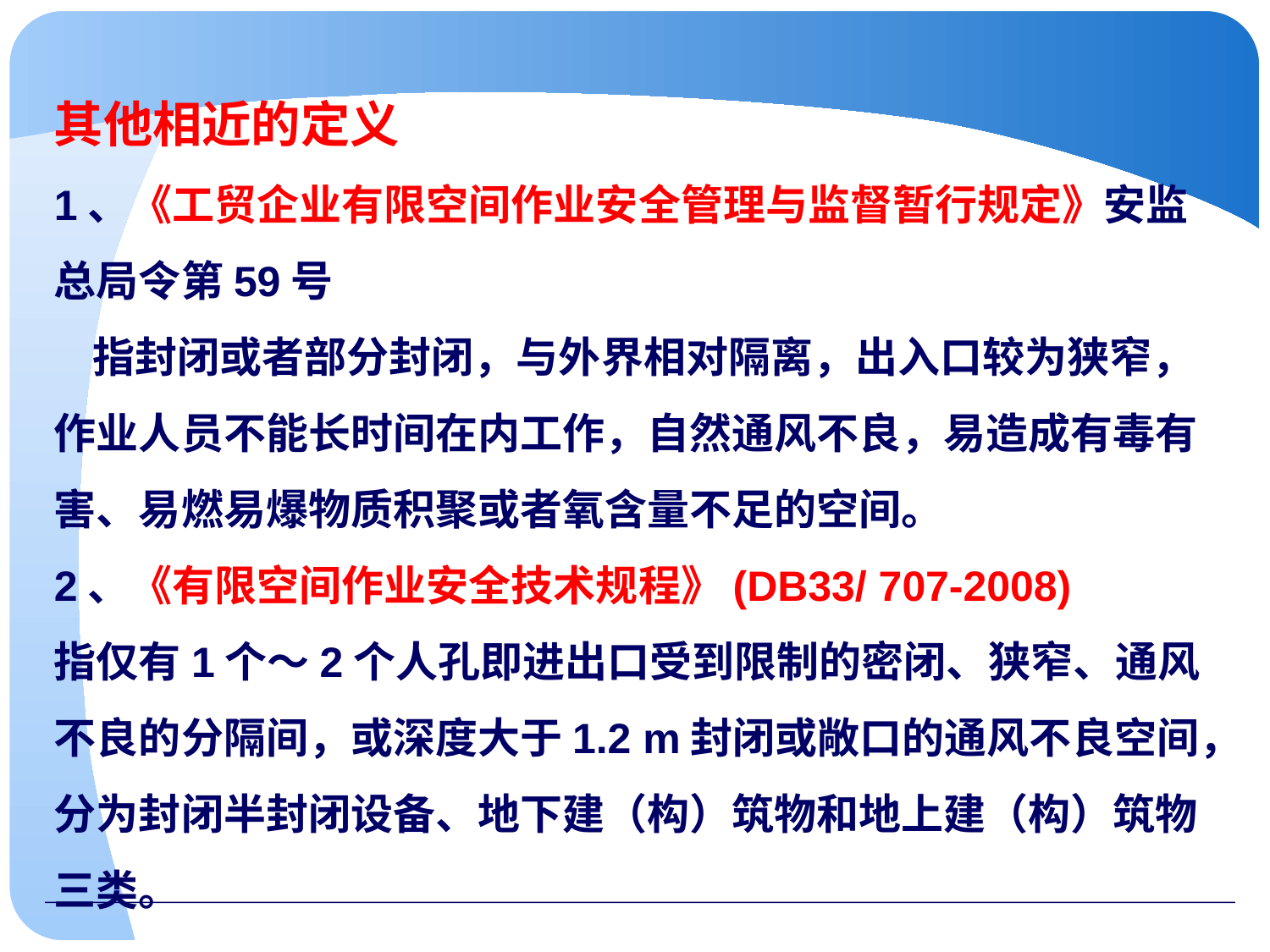

其他相近的定义
1、《工贸企业有限空间作业安全管理与监督暂行规定》安监总局令第59号
   指封闭或者部分封闭，与外界相对隔离，出入口较为狭窄，作业人员不能长时间在内工作，自然通风不良，易造成有毒有害、易燃易爆物质积聚或者氧含量不足的空间。
2、《有限空间作业安全技术规程》(DB33/ 707-2008)
指仅有1个～2个人孔即进出口受到限制的密闭、狭窄、通风不良的分隔间，或深度大于1.2 m封闭或敞口的通风不良空间，分为封闭半封闭设备、地下建（构）筑物和地上建（构）筑物三类。